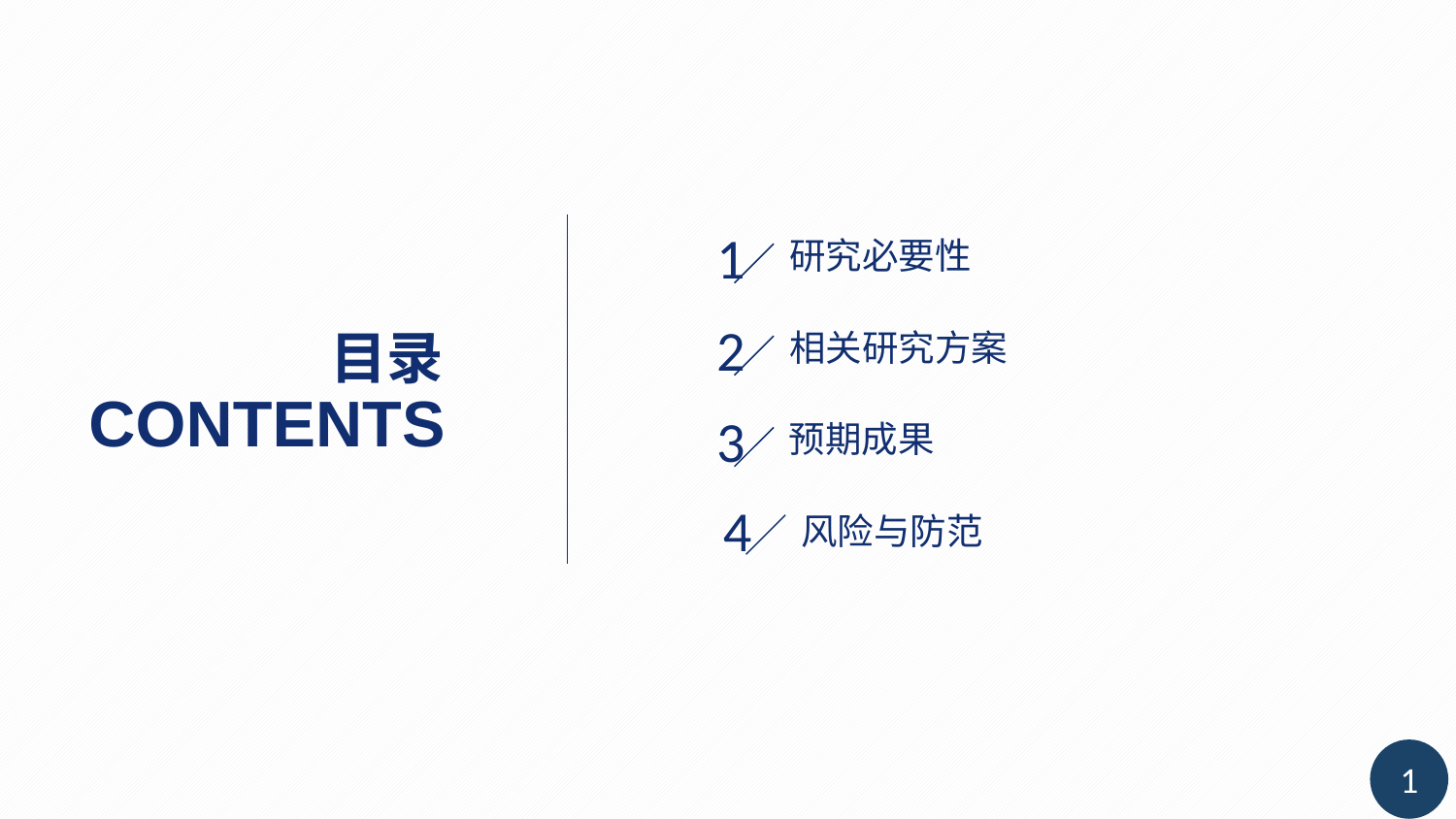

1
研究必要性
2
目录
相关研究方案
CONTENTS
3
预期成果
4
风险与防范
1